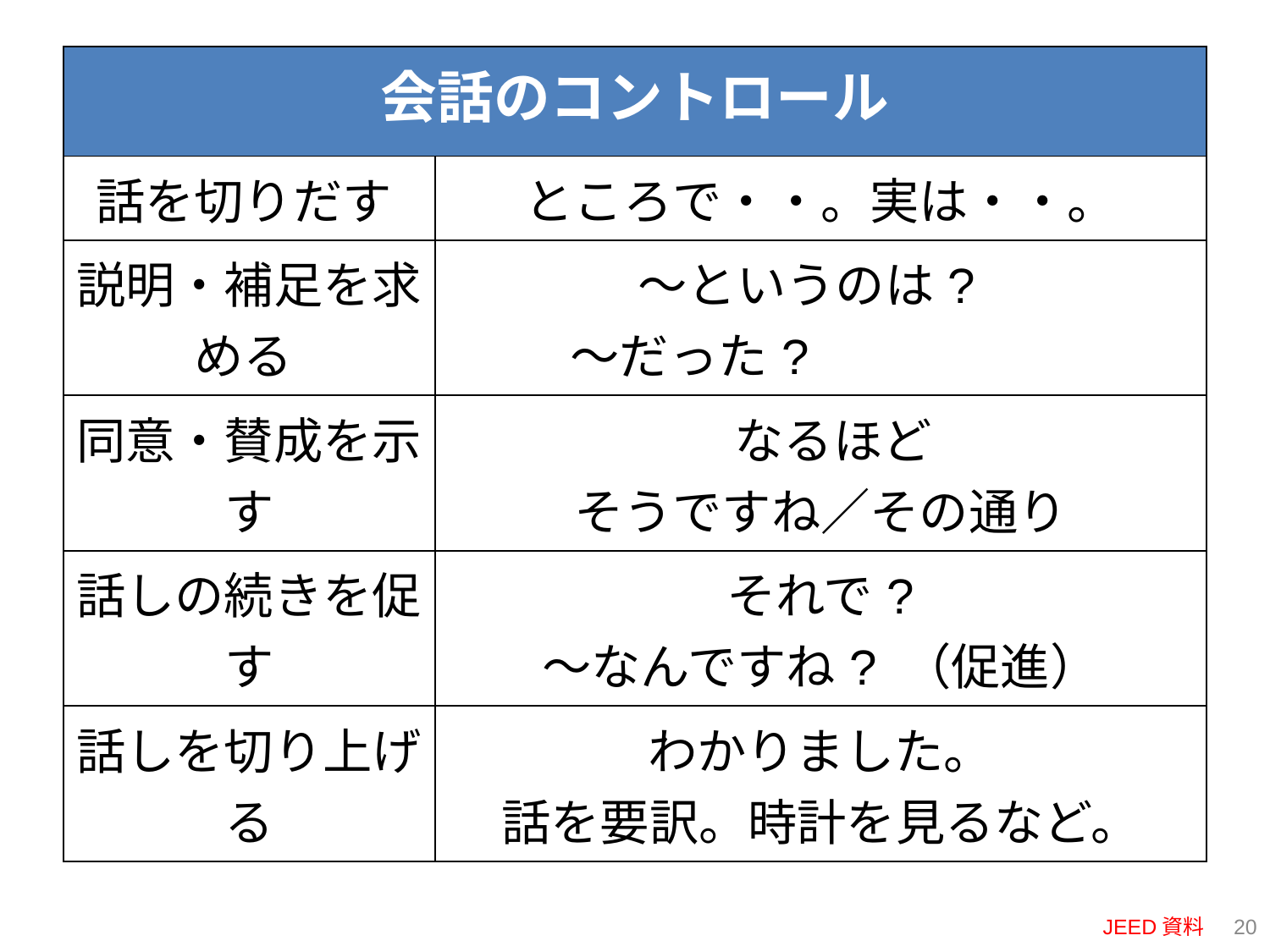

| 会話のコントロール |  |
| --- | --- |
| 話を切りだす | ところで・・。実は・・。 |
| 説明・補足を求める | ～というのは? ～だった? |
| 同意・賛成を示す | なるほど そうですね／その通り |
| 話しの続きを促す | それで? ～なんですね? （促進） |
| 話しを切り上げる | わかりました。 話を要訳。時計を見るなど。 |
JEED資料
20